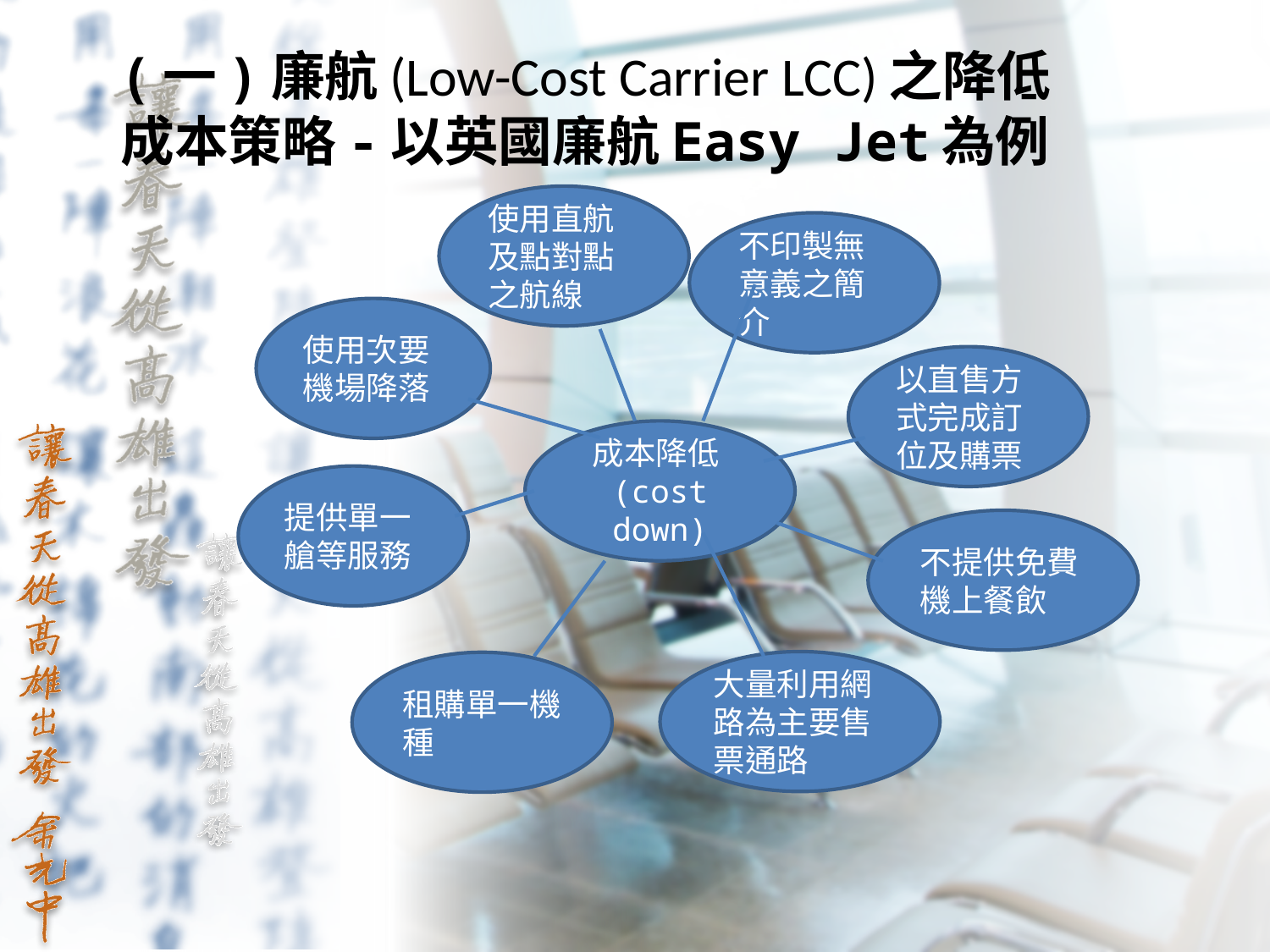

# (一)廉航(Low-Cost Carrier LCC)之降低成本策略-以英國廉航Easy Jet為例
使用直航及點對點之航線
不印製無意義之簡介
使用次要機場降落
以直售方式完成訂位及購票
成本降低(cost down)
提供單一艙等服務
不提供免費機上餐飲
大量利用網路為主要售票通路
租購單一機種